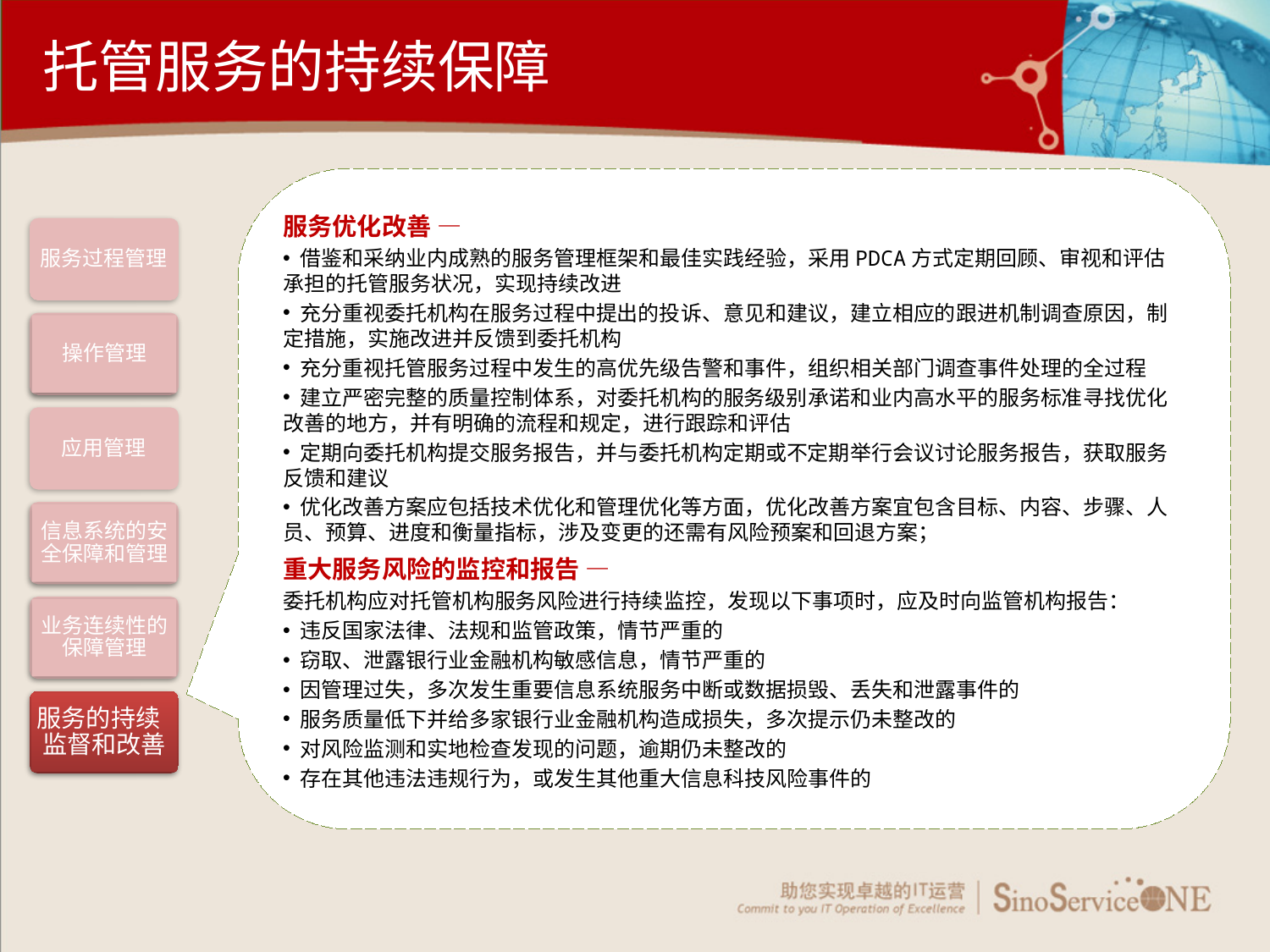

托管服务的持续保障
服务优化改善 —
 借鉴和采纳业内成熟的服务管理框架和最佳实践经验，采用PDCA方式定期回顾、审视和评估承担的托管服务状况，实现持续改进
 充分重视委托机构在服务过程中提出的投诉、意见和建议，建立相应的跟进机制调查原因，制定措施，实施改进并反馈到委托机构
 充分重视托管服务过程中发生的高优先级告警和事件，组织相关部门调查事件处理的全过程
 建立严密完整的质量控制体系，对委托机构的服务级别承诺和业内高水平的服务标准寻找优化改善的地方，并有明确的流程和规定，进行跟踪和评估
 定期向委托机构提交服务报告，并与委托机构定期或不定期举行会议讨论服务报告，获取服务反馈和建议
 优化改善方案应包括技术优化和管理优化等方面，优化改善方案宜包含目标、内容、步骤、人员、预算、进度和衡量指标，涉及变更的还需有风险预案和回退方案；
重大服务风险的监控和报告 —
委托机构应对托管机构服务风险进行持续监控，发现以下事项时，应及时向监管机构报告：
 违反国家法律、法规和监管政策，情节严重的
 窃取、泄露银行业金融机构敏感信息，情节严重的
 因管理过失，多次发生重要信息系统服务中断或数据损毁、丢失和泄露事件的
 服务质量低下并给多家银行业金融机构造成损失，多次提示仍未整改的
 对风险监测和实地检查发现的问题，逾期仍未整改的
 存在其他违法违规行为，或发生其他重大信息科技风险事件的

服务过程管理

操作管理
应用管理

信息系统的安全保障和管理

业务连续性的保障管理

服务的持续   监督和改善